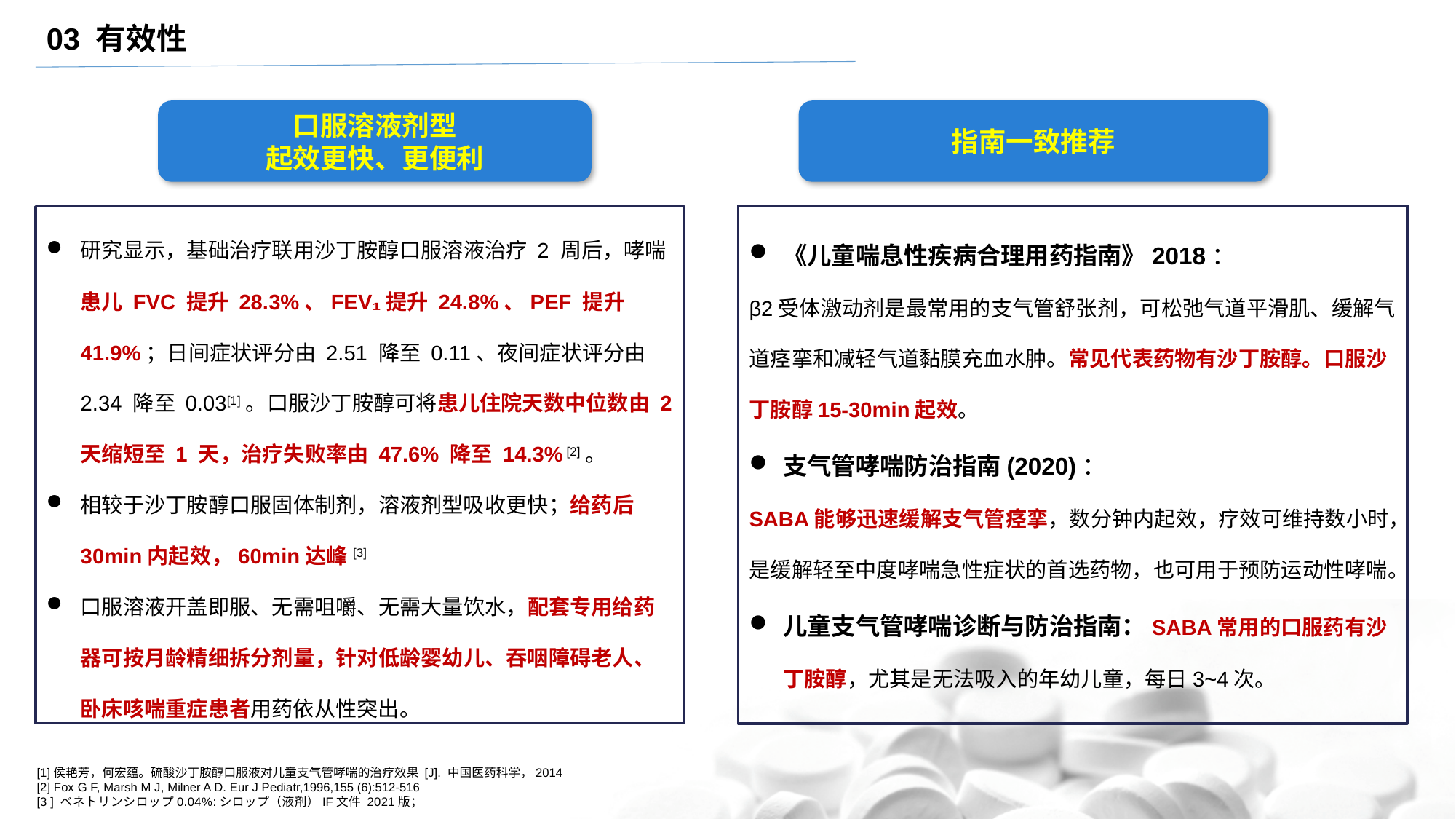

03 有效性
口服溶液剂型
起效更快、更便利
指南一致推荐
《儿童喘息性疾病合理用药指南》2018：
β2受体激动剂是最常用的支气管舒张剂，可松弛气道平滑肌、缓解气道痉挛和减轻气道黏膜充血水肿。常见代表药物有沙丁胺醇。口服沙丁胺醇15-30min起效。
支气管哮喘防治指南(2020)：
SABA能够迅速缓解支气管痉挛，数分钟内起效，疗效可维持数小时，是缓解轻至中度哮喘急性症状的首选药物，也可用于预防运动性哮喘。
儿童支气管哮喘诊断与防治指南：SABA常用的口服药有沙丁胺醇，尤其是无法吸入的年幼儿童，每日3~4次。
研究显示，基础治疗联用沙丁胺醇口服溶液治疗 2 周后，哮喘患儿 FVC 提升 28.3%、FEV₁提升 24.8%、PEF 提升 41.9%；日间症状评分由 2.51 降至 0.11、夜间症状评分由 2.34 降至 0.03[1]。口服沙丁胺醇可将患儿住院天数中位数由 2 天缩短至 1 天，治疗失败率由 47.6% 降至 14.3% [2]。
相较于沙丁胺醇口服固体制剂，溶液剂型吸收更快；给药后30min内起效，60min达峰[3]
口服溶液开盖即服、无需咀嚼、无需大量饮水，配套专用给药器可按月龄精细拆分剂量，针对低龄婴幼儿、吞咽障碍老人、卧床咳喘重症患者用药依从性突出。
[1]侯艳芳，何宏蕴。硫酸沙丁胺醇口服液对儿童支气管哮喘的治疗效果 [J]. 中国医药科学，2014
[2] Fox G F, Marsh M J, Milner A D. Eur J Pediatr,1996,155 (6):512-516
[3 ] ベネトリンシロップ0.04%:シロップ（液剤）IF文件 2021版；